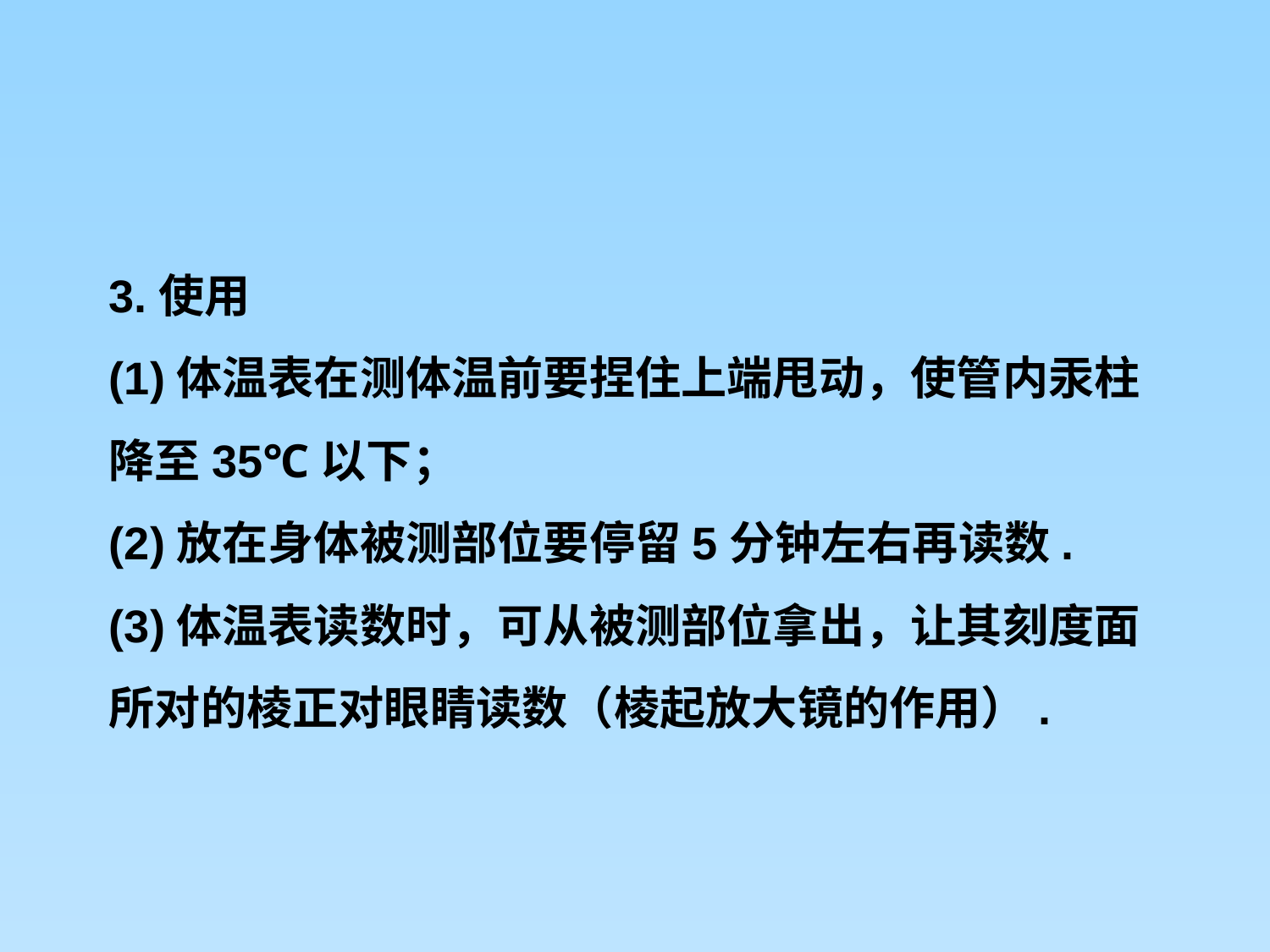

3.使用
(1)体温表在测体温前要捏住上端甩动，使管内汞柱降至35℃以下；
(2)放在身体被测部位要停留5分钟左右再读数.
(3)体温表读数时，可从被测部位拿出，让其刻度面所对的棱正对眼睛读数（棱起放大镜的作用）.